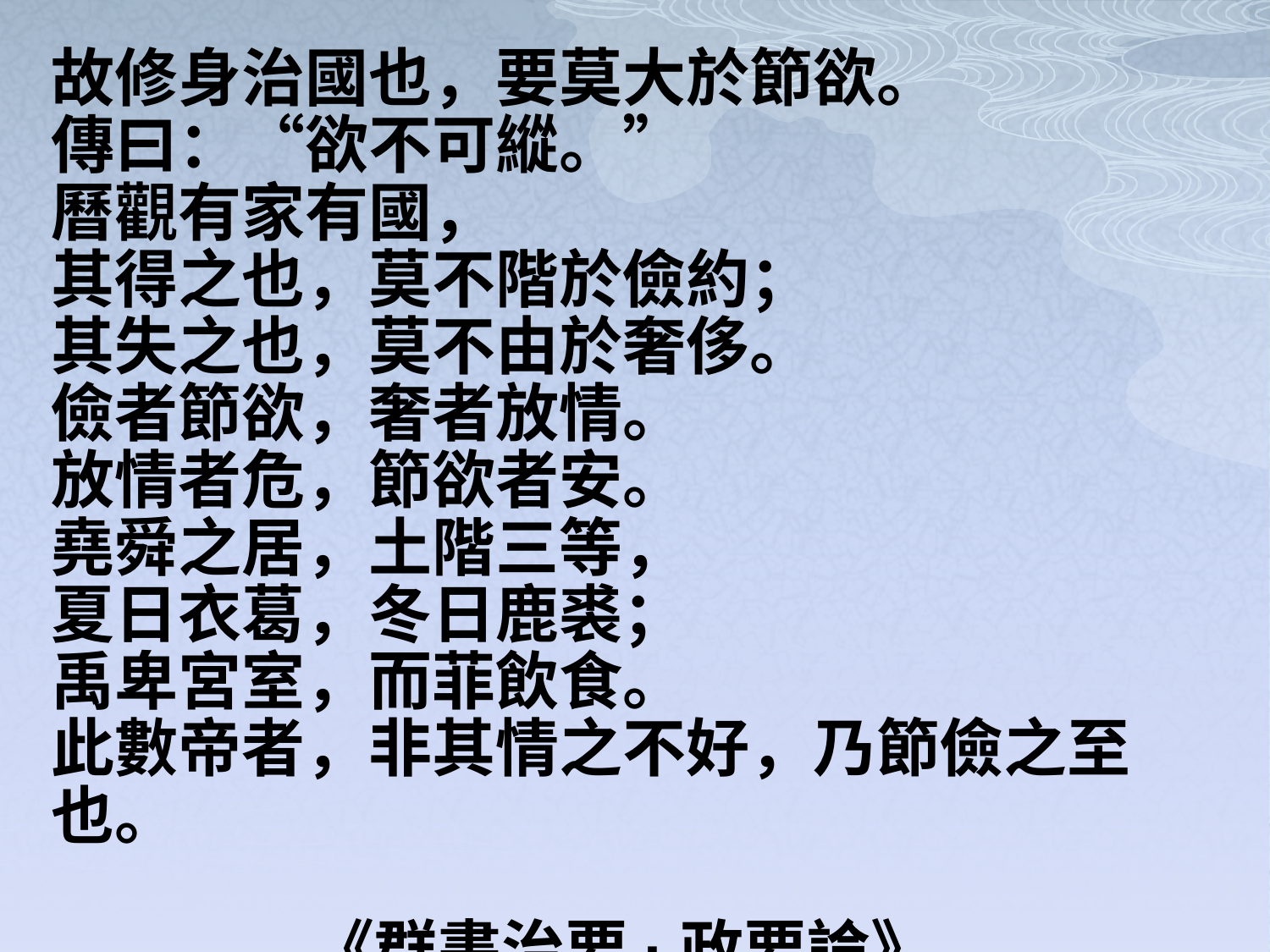

故修身治國也，要莫大於節欲。
傳曰：“欲不可縱。”
曆觀有家有國，
其得之也，莫不階於儉約；
其失之也，莫不由於奢侈。
儉者節欲，奢者放情。
放情者危，節欲者安。
堯舜之居，土階三等，
夏日衣葛，冬日鹿裘；
禹卑宮室，而菲飲食。
此數帝者，非其情之不好，乃節儉之至也。

                 《群書治要·政要論》